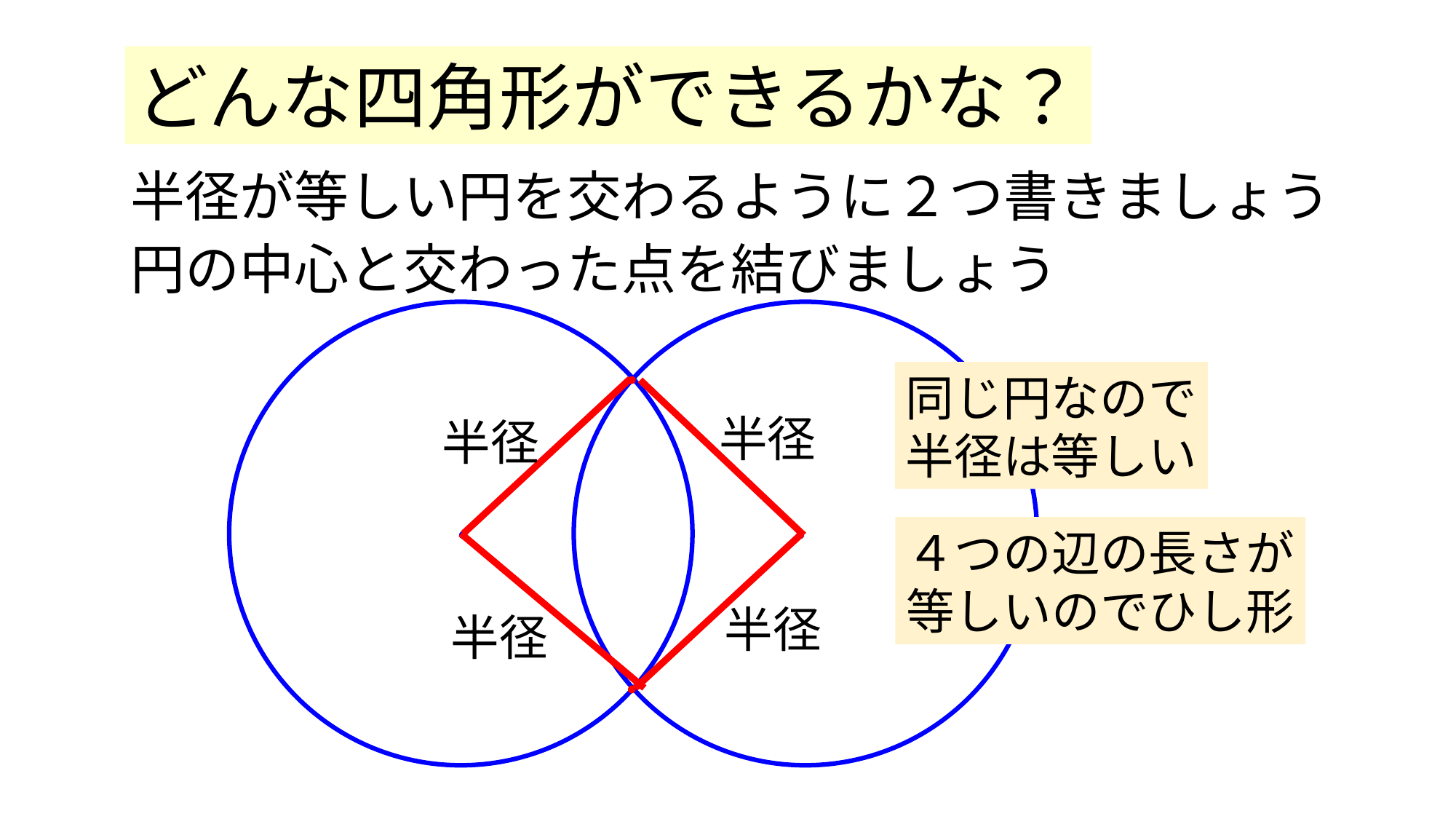

どんな四角形ができるかな？
半径が等しい円を交わるように２つ書きましょう
円の中心と交わった点を結びましょう

●
同じ円なので
半径は等しい
半径
半径
●
●
４つの辺の長さが
等しいのでひし形
半径
半径
●